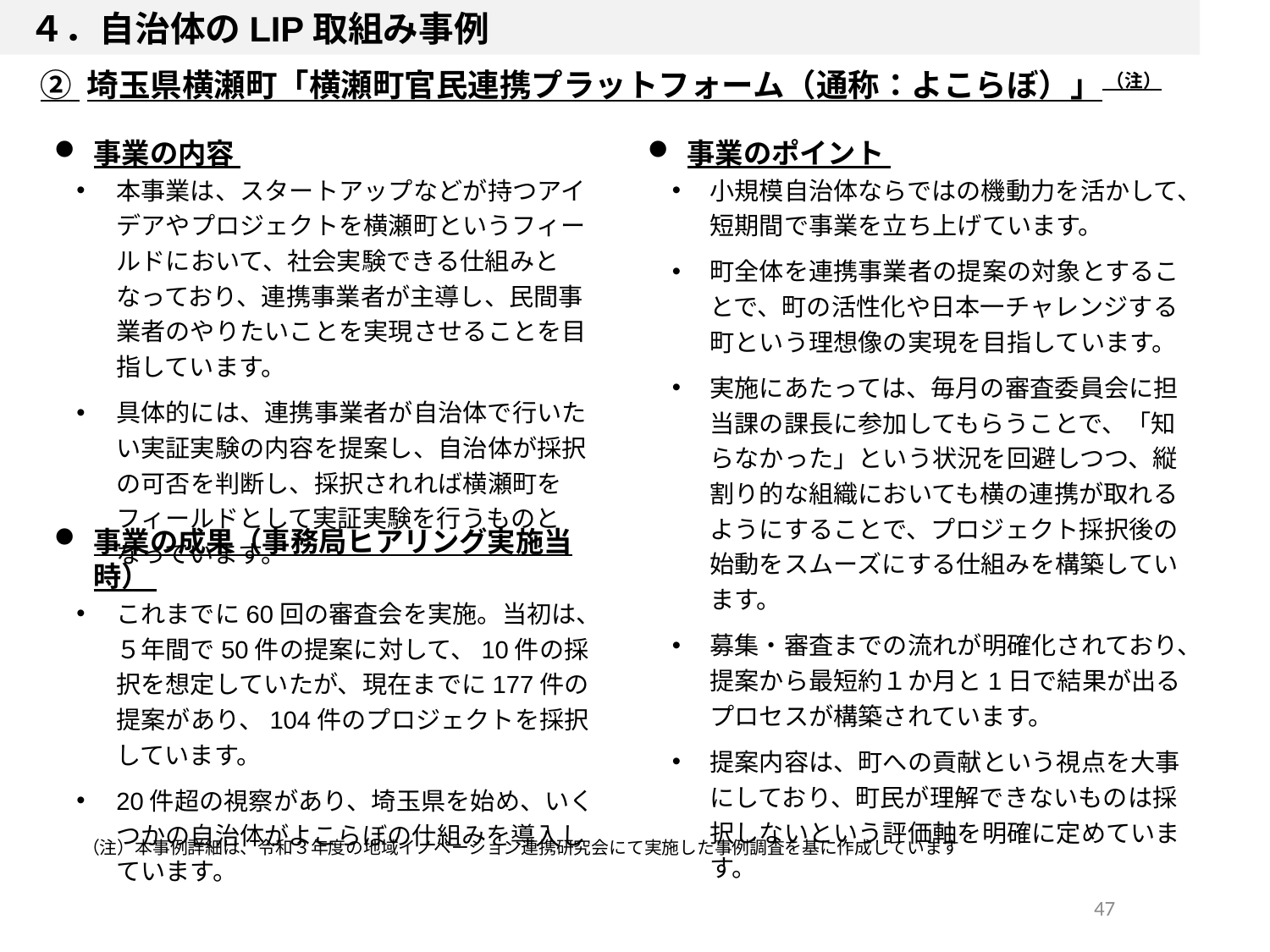

４．自治体のLIP取組み事例
② 埼玉県横瀬町「横瀬町官民連携プラットフォーム（通称：よこらぼ）」 （注）
事業の内容
本事業は、スタートアップなどが持つアイデアやプロジェクトを横瀬町というフィールドにおいて、社会実験できる仕組みとなっており、連携事業者が主導し、民間事業者のやりたいことを実現させることを目指しています。
具体的には、連携事業者が自治体で行いたい実証実験の内容を提案し、自治体が採択の可否を判断し、採択されれば横瀬町をフィールドとして実証実験を行うものとなっています。
事業のポイント
小規模自治体ならではの機動力を活かして、短期間で事業を立ち上げています。
町全体を連携事業者の提案の対象とすることで、町の活性化や日本一チャレンジする町という理想像の実現を目指しています。
実施にあたっては、毎月の審査委員会に担当課の課長に参加してもらうことで、「知らなかった」という状況を回避しつつ、縦割り的な組織においても横の連携が取れるようにすることで、プロジェクト採択後の始動をスムーズにする仕組みを構築しています。
募集・審査までの流れが明確化されており、提案から最短約１か月と1日で結果が出るプロセスが構築されています。
提案内容は、町への貢献という視点を大事にしており、町民が理解できないものは採択しないという評価軸を明確に定めています。
事業の成果（事務局ヒアリング実施当時）
これまでに60回の審査会を実施。当初は、５年間で50件の提案に対して、10件の採択を想定していたが、現在までに177件の提案があり、104件のプロジェクトを採択しています。
20件超の視察があり、埼玉県を始め、いくつかの自治体がよこらぼの仕組みを導入しています。
（注）本事例詳細は、令和３年度の地域イノベーション連携研究会にて実施した事例調査を基に作成しています
47